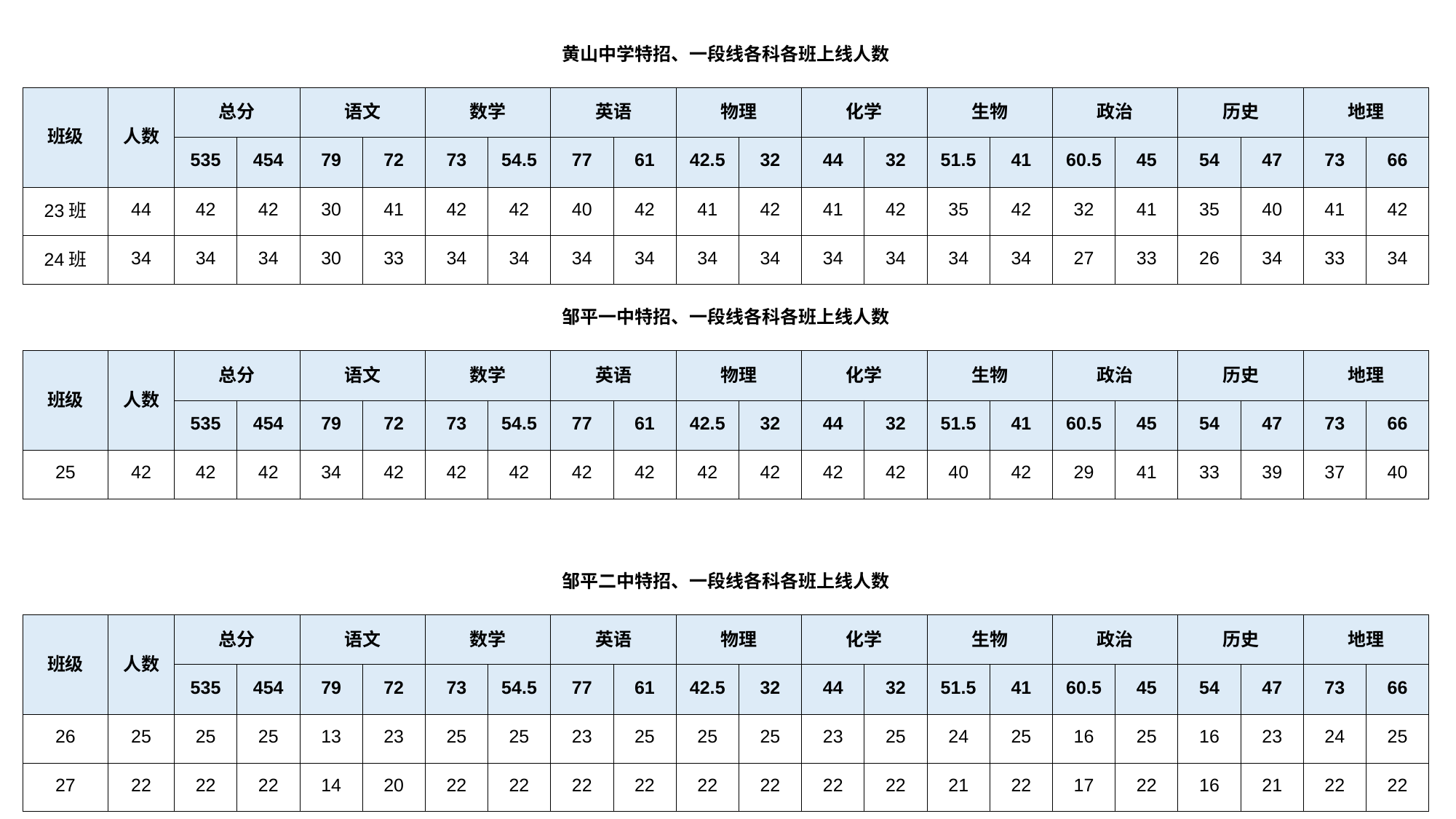

| 黄山中学特招、一段线各科各班上线人数 |  |  |  |  |  |  |  |  |  |  |  |  |  |  |  |  |  |  |  |  |  |
| --- | --- | --- | --- | --- | --- | --- | --- | --- | --- | --- | --- | --- | --- | --- | --- | --- | --- | --- | --- | --- | --- |
| 班级 | 人数 | 总分 |  | 语文 |  | 数学 |  | 英语 |  | 物理 |  | 化学 |  | 生物 |  | 政治 |  | 历史 |  | 地理 |  |
|  |  | 535 | 454 | 79 | 72 | 73 | 54.5 | 77 | 61 | 42.5 | 32 | 44 | 32 | 51.5 | 41 | 60.5 | 45 | 54 | 47 | 73 | 66 |
| 23班 | 44 | 42 | 42 | 30 | 41 | 42 | 42 | 40 | 42 | 41 | 42 | 41 | 42 | 35 | 42 | 32 | 41 | 35 | 40 | 41 | 42 |
| 24班 | 34 | 34 | 34 | 30 | 33 | 34 | 34 | 34 | 34 | 34 | 34 | 34 | 34 | 34 | 34 | 27 | 33 | 26 | 34 | 33 | 34 |
| 邹平一中特招、一段线各科各班上线人数 |  |  |  |  |  |  |  |  |  |  |  |  |  |  |  |  |  |  |  |  |  |
| 班级 | 人数 | 总分 |  | 语文 |  | 数学 |  | 英语 |  | 物理 |  | 化学 |  | 生物 |  | 政治 |  | 历史 |  | 地理 |  |
|  |  | 535 | 454 | 79 | 72 | 73 | 54.5 | 77 | 61 | 42.5 | 32 | 44 | 32 | 51.5 | 41 | 60.5 | 45 | 54 | 47 | 73 | 66 |
| 25 | 42 | 42 | 42 | 34 | 42 | 42 | 42 | 42 | 42 | 42 | 42 | 42 | 42 | 40 | 42 | 29 | 41 | 33 | 39 | 37 | 40 |
|  |  |  |  |  |  |  |  |  |  |  |  |  |  |  |  |  |  |  |  |  |  |
| 邹平二中特招、一段线各科各班上线人数 |  |  |  |  |  |  |  |  |  |  |  |  |  |  |  |  |  |  |  |  |  |
| 班级 | 人数 | 总分 |  | 语文 |  | 数学 |  | 英语 |  | 物理 |  | 化学 |  | 生物 |  | 政治 |  | 历史 |  | 地理 |  |
|  |  | 535 | 454 | 79 | 72 | 73 | 54.5 | 77 | 61 | 42.5 | 32 | 44 | 32 | 51.5 | 41 | 60.5 | 45 | 54 | 47 | 73 | 66 |
| 26 | 25 | 25 | 25 | 13 | 23 | 25 | 25 | 23 | 25 | 25 | 25 | 23 | 25 | 24 | 25 | 16 | 25 | 16 | 23 | 24 | 25 |
| 27 | 22 | 22 | 22 | 14 | 20 | 22 | 22 | 22 | 22 | 22 | 22 | 22 | 22 | 21 | 22 | 17 | 22 | 16 | 21 | 22 | 22 |